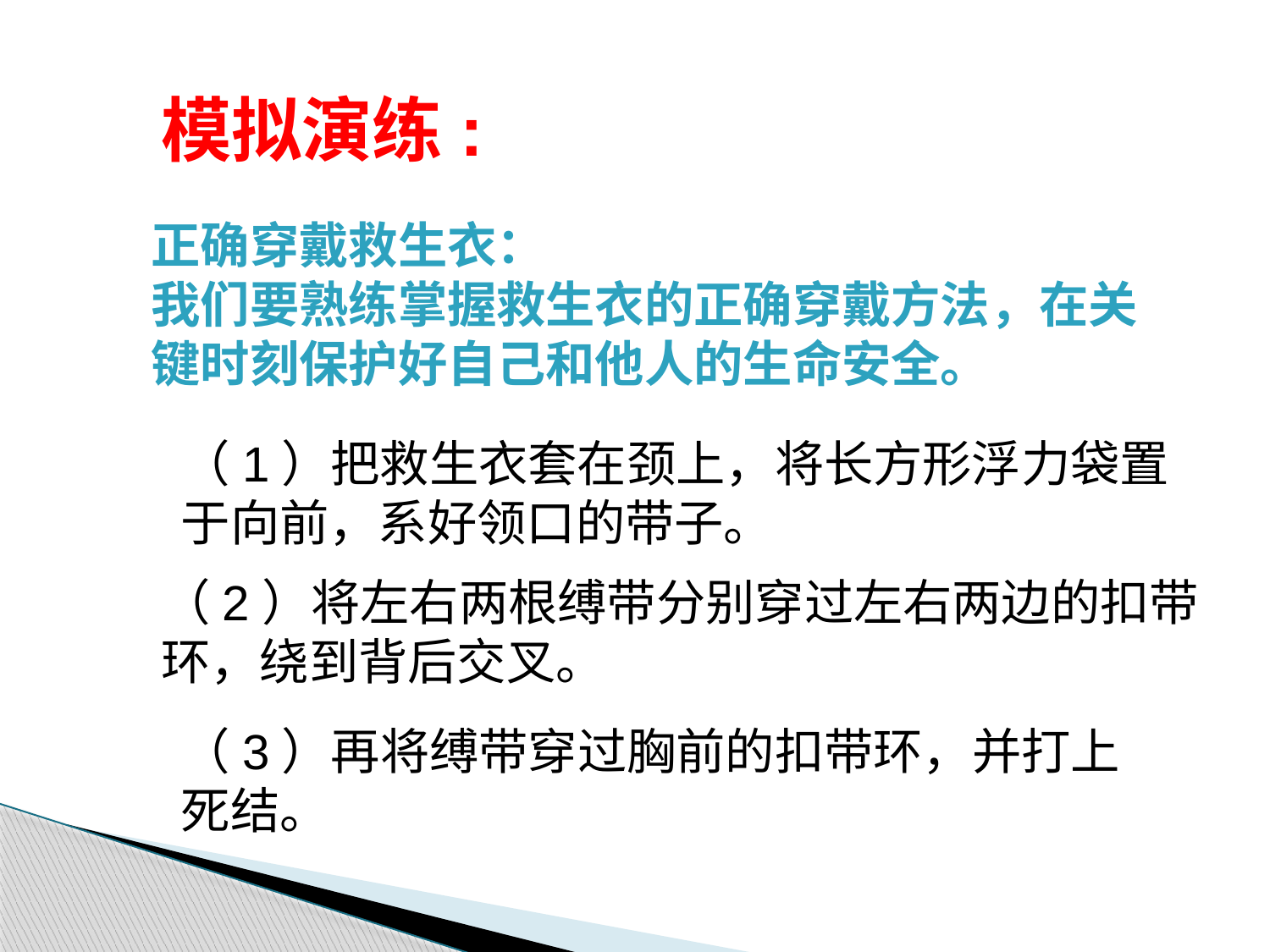

模拟演练:
正确穿戴救生衣：
我们要熟练掌握救生衣的正确穿戴方法，在关键时刻保护好自己和他人的生命安全。
（1）把救生衣套在颈上，将长方形浮力袋置于向前，系好领口的带子。
（2）将左右两根缚带分别穿过左右两边的扣带环，绕到背后交叉。
（3）再将缚带穿过胸前的扣带环，并打上死结。